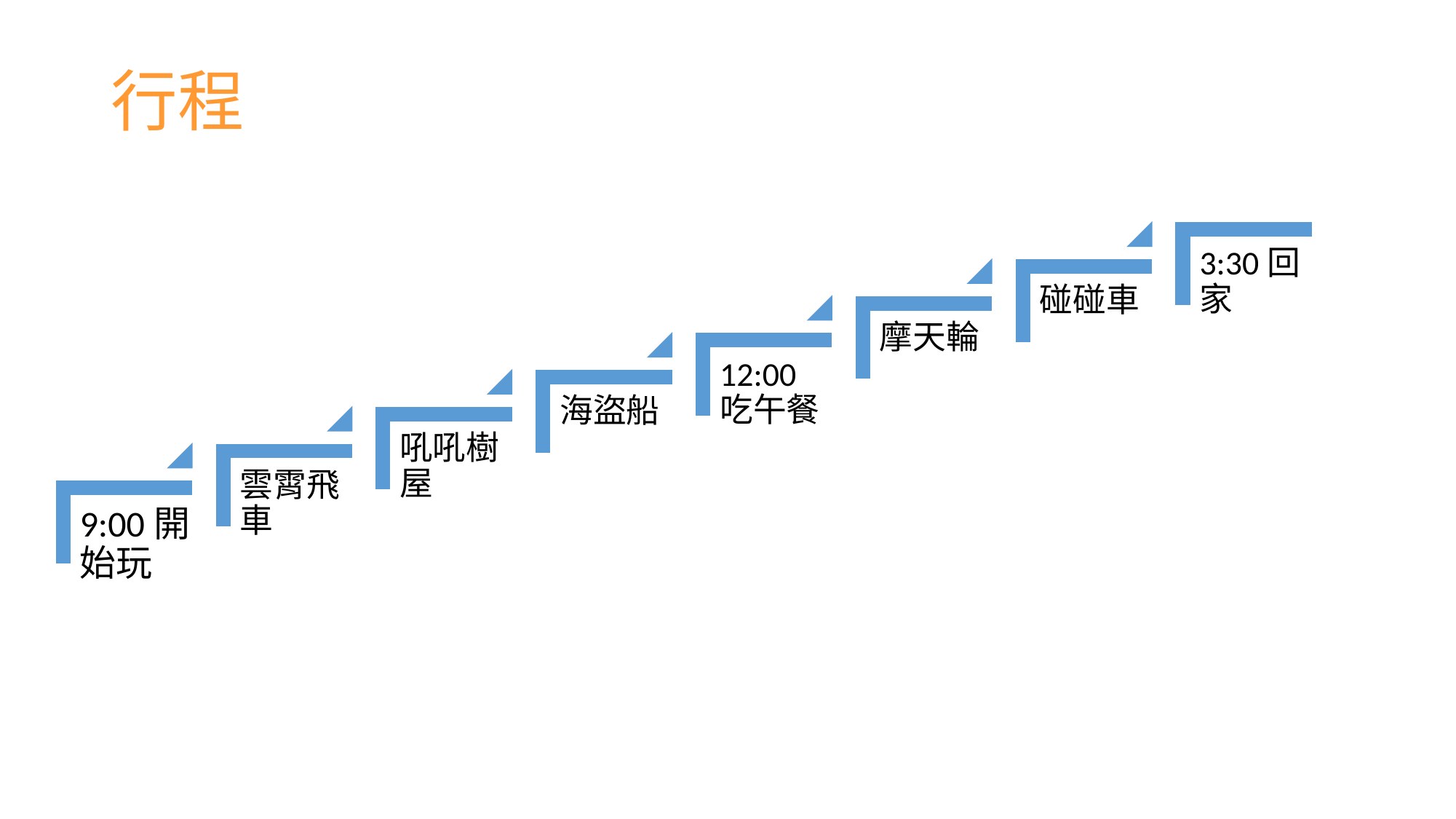

# 行程
9:00開始玩
雲霄飛車
吼吼樹屋
海盜船
12:00吃午餐
摩天輪
碰碰車
3:30回家